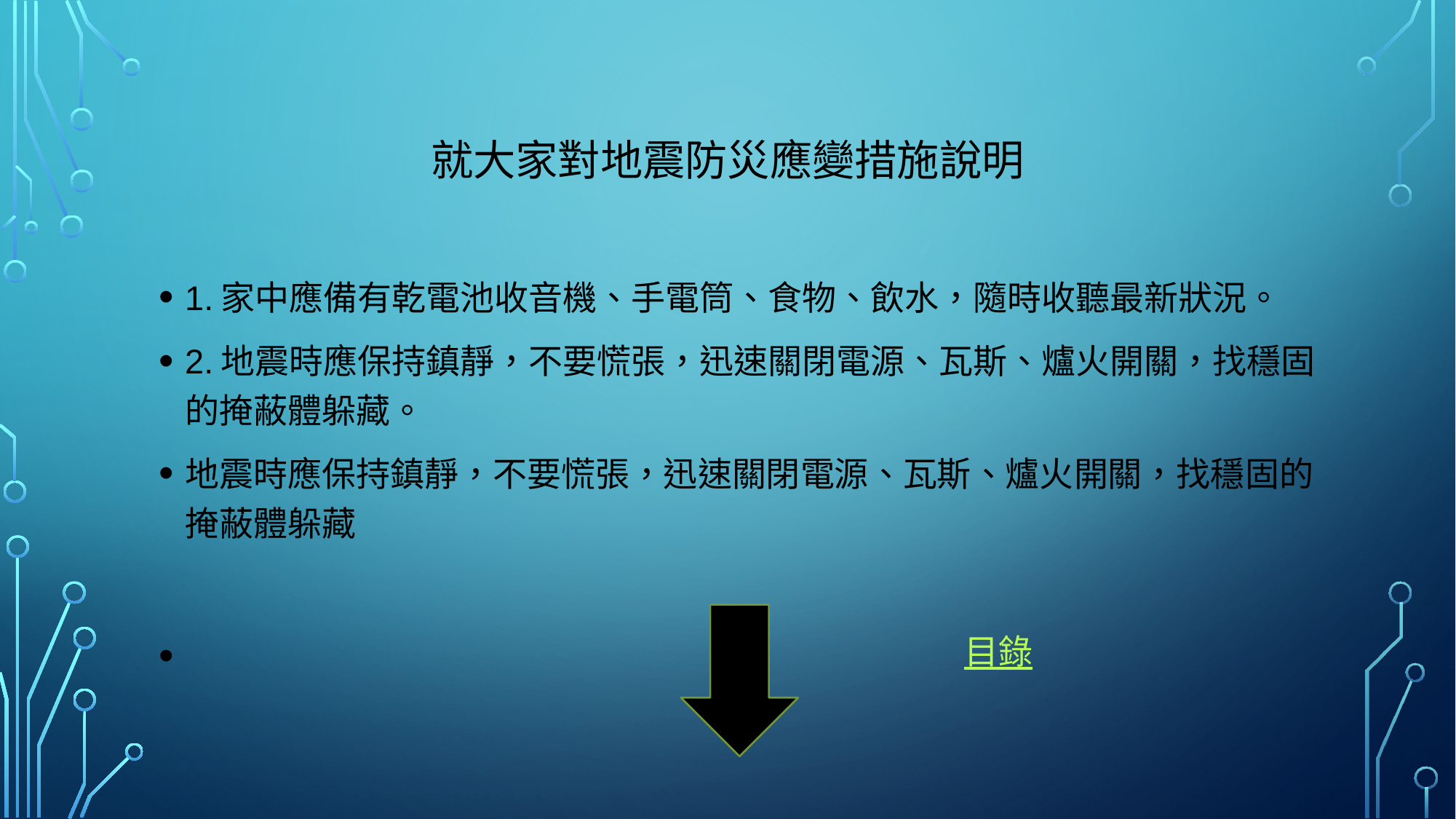

# 就大家對地震防災應變措施說明
1.家中應備有乾電池收音機、手電筒、食物、飲水，隨時收聽最新狀況。
2.地震時應保持鎮靜，不要慌張，迅速關閉電源、瓦斯、爐火開關，找穩固的掩蔽體躲藏。
地震時應保持鎮靜，不要慌張，迅速關閉電源、瓦斯、爐火開關，找穩固的掩蔽體躲藏

                                                                                                     目錄